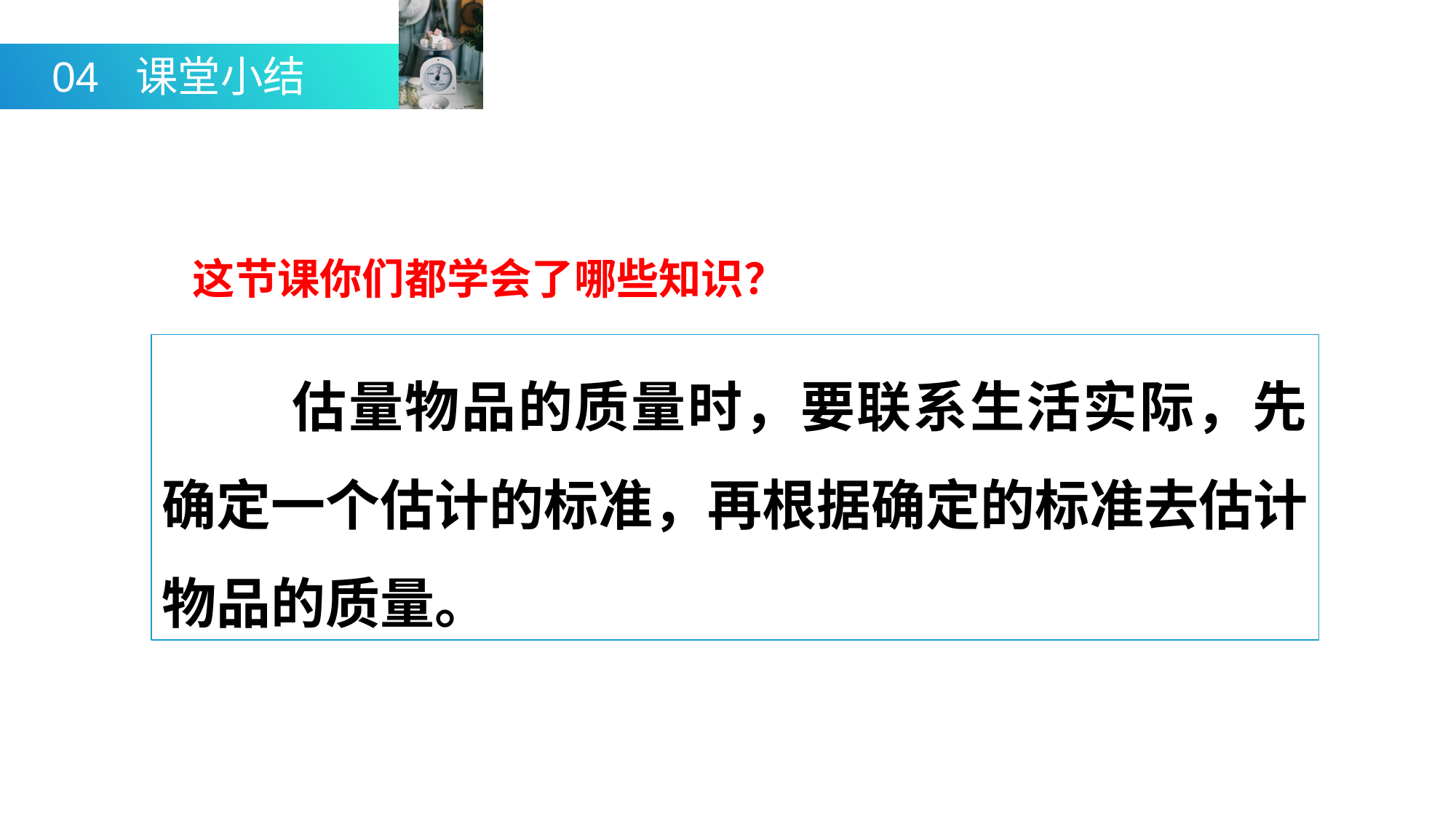

04
课堂小结
这节课你们都学会了哪些知识？
        估量物品的质量时，要联系生活实际，先确定一个估计的标准，再根据确定的标准去估计物品的质量。